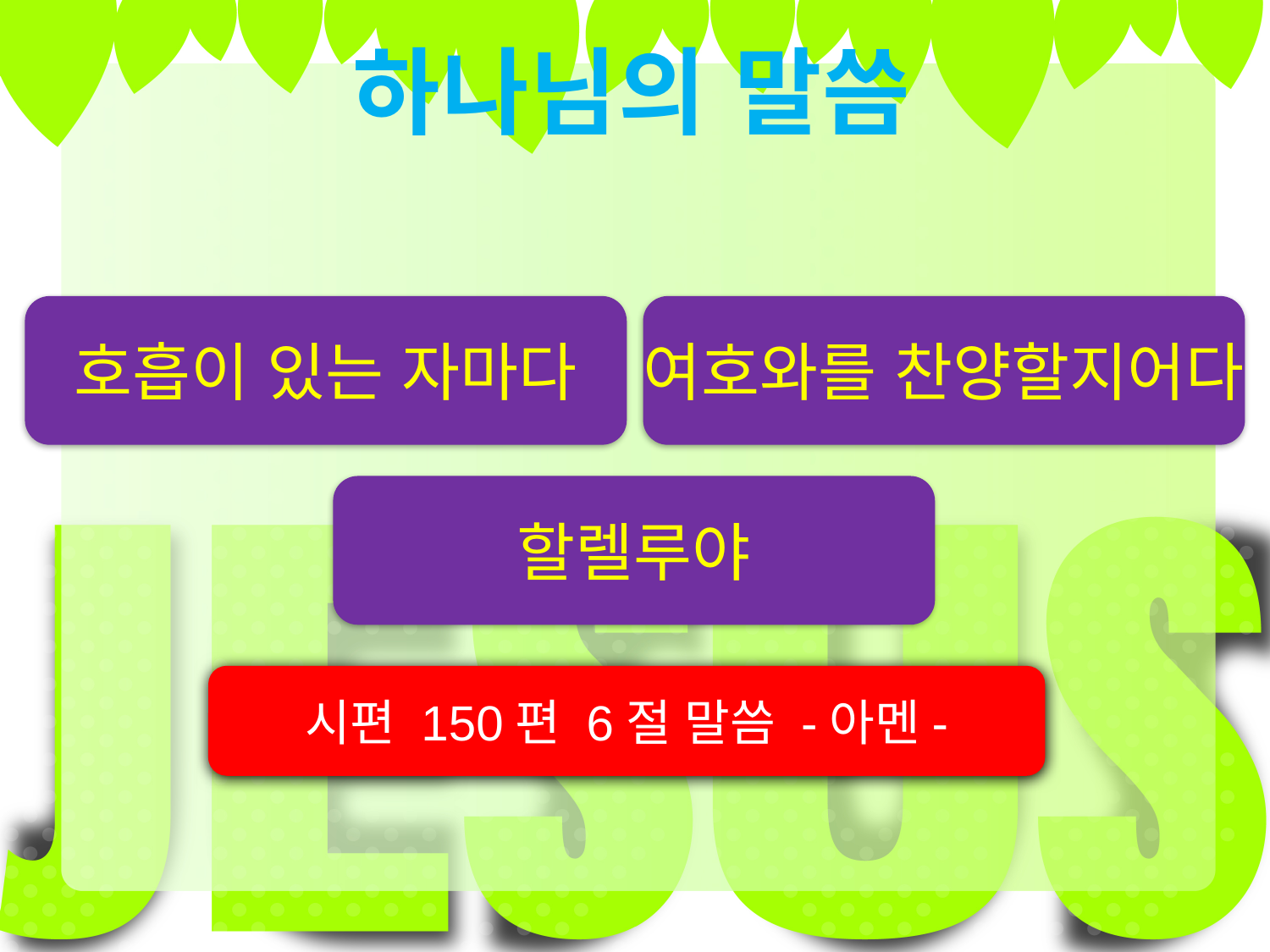

하나님의 말씀
호흡이 있는 자마다
여호와를 찬양할지어다
할렐루야
시편 150편 6절 말씀 -아멘-